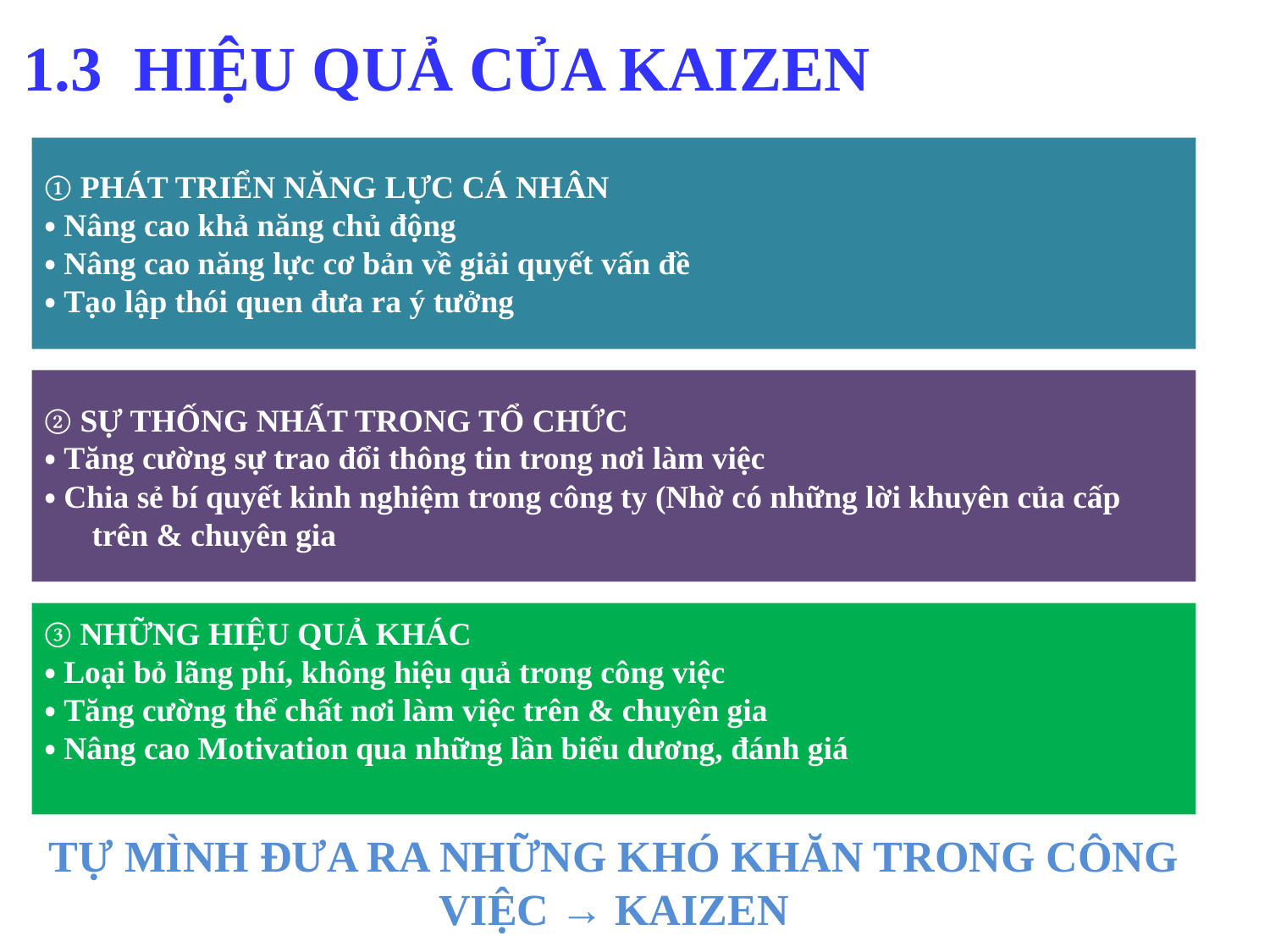

1.3  HIỆU QUẢ CỦA KAIZEN
① PHÁT TRIỂN NĂNG LỰC CÁ NHÂN
・Nâng cao khả năng chủ động
・Nâng cao năng lực cơ bản về giải quyết vấn đề
・Tạo lập thói quen đưa ra ý tưởng
② SỰ THỐNG NHẤT TRONG TỔ CHỨC
・Tăng cường sự trao đổi thông tin trong nơi làm việc
・Chia sẻ bí quyết kinh nghiệm trong công ty (Nhờ có những lời khuyên của cấp trên & chuyên gia
③ NHỮNG HIỆU QUẢ KHÁC
・Loại bỏ lãng phí, không hiệu quả trong công việc
・Tăng cường thể chất nơi làm việc trên & chuyên gia
・Nâng cao Motivation qua những lần biểu dương, đánh giá

TỰ MÌNH ĐƯA RA NHỮNG KHÓ KHĂN TRONG CÔNG VIỆC → KAIZEN